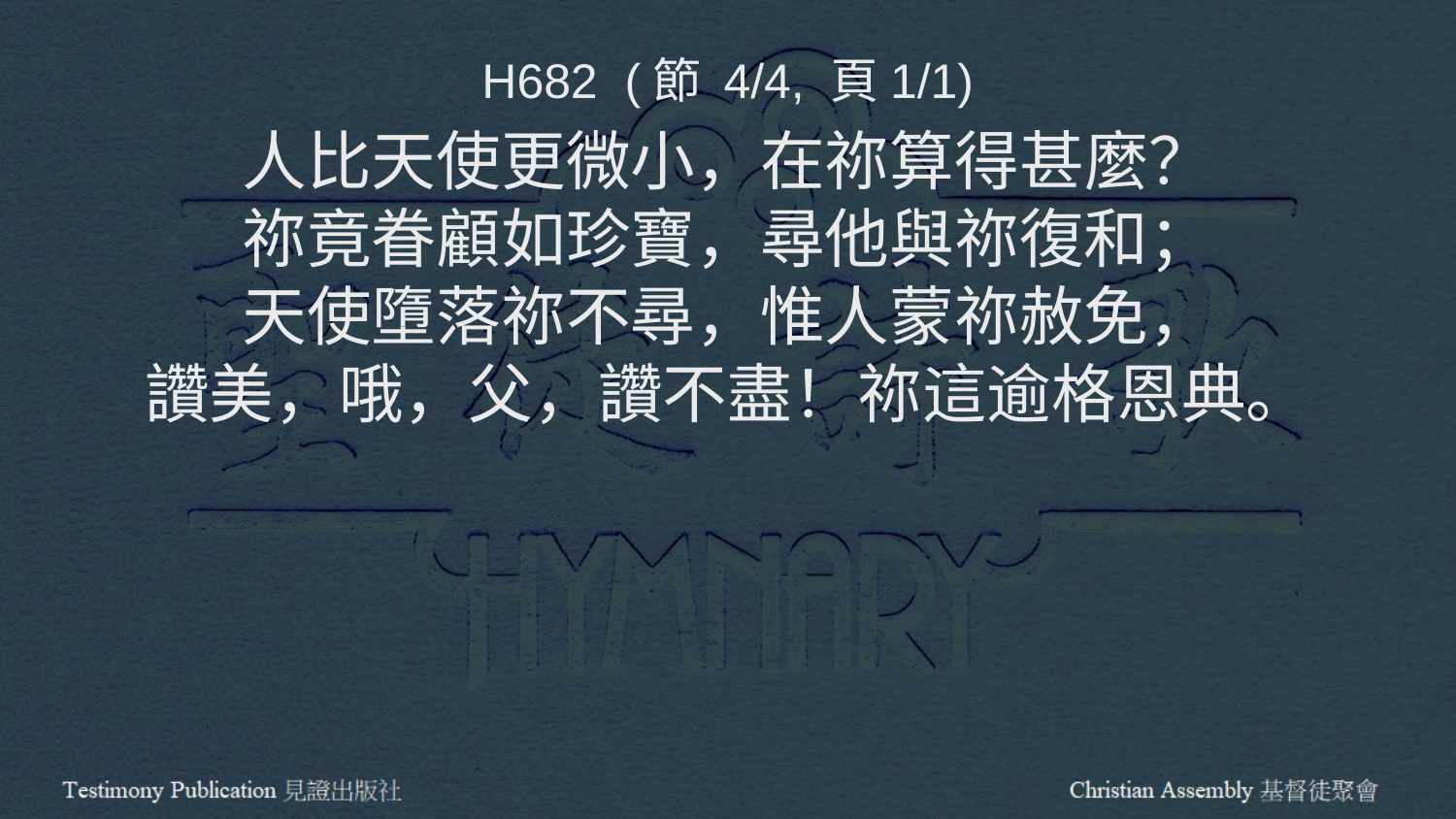

H682  (節 4/4, 頁1/1)
人比天使更微小，在祢算得甚麼？
祢竟眷顧如珍寶，尋他與祢復和；
天使墮落祢不尋，惟人蒙祢赦免，
讚美，哦，父，讚不盡！祢這逾格恩典。